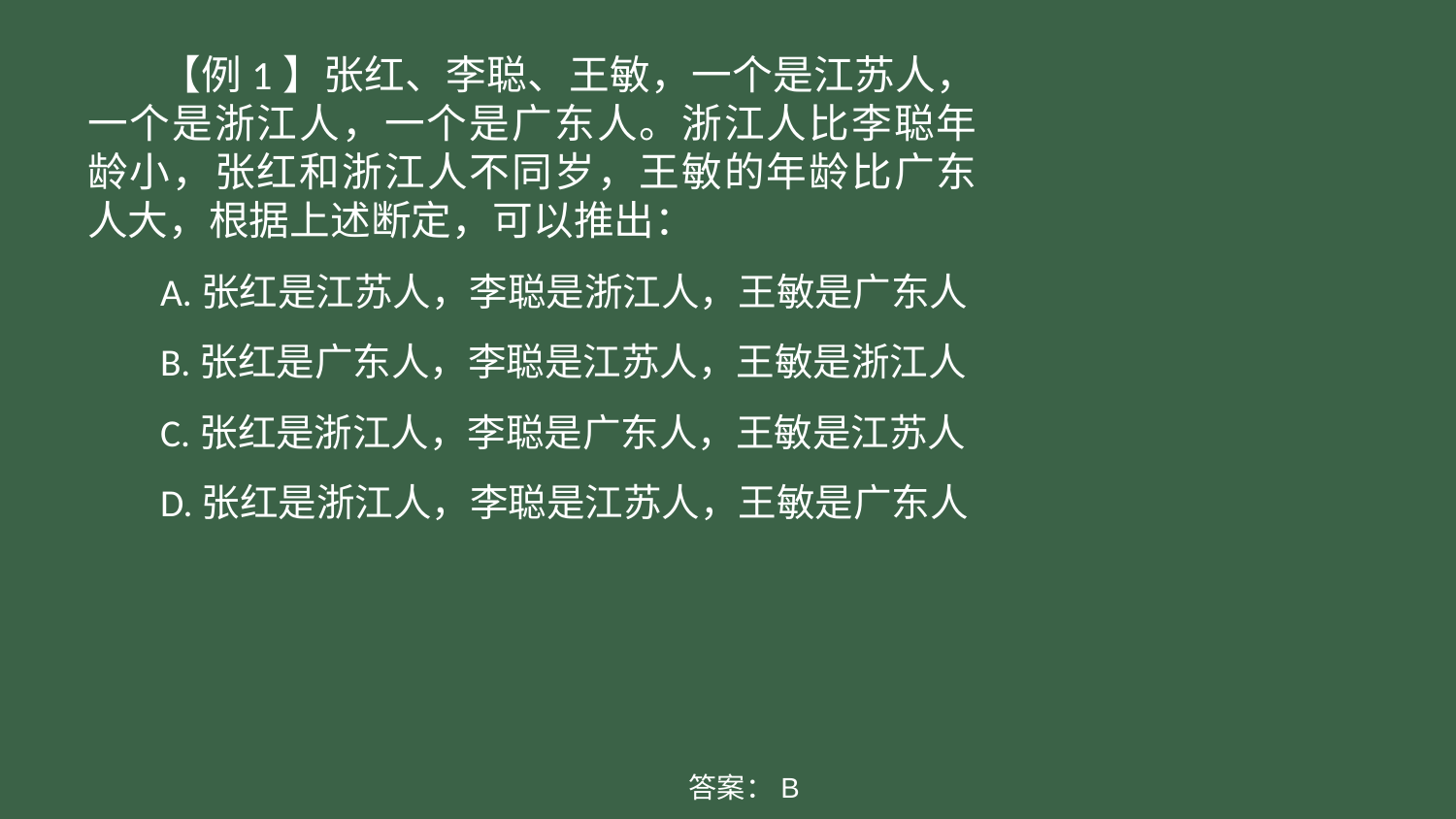

【例1】张红、李聪、王敏，一个是江苏人，一个是浙江人，一个是广东人。浙江人比李聪年龄小，张红和浙江人不同岁，王敏的年龄比广东人大，根据上述断定，可以推出：
A.张红是江苏人，李聪是浙江人，王敏是广东人
B.张红是广东人，李聪是江苏人，王敏是浙江人
C.张红是浙江人，李聪是广东人，王敏是江苏人
D.张红是浙江人，李聪是江苏人，王敏是广东人

答案：B